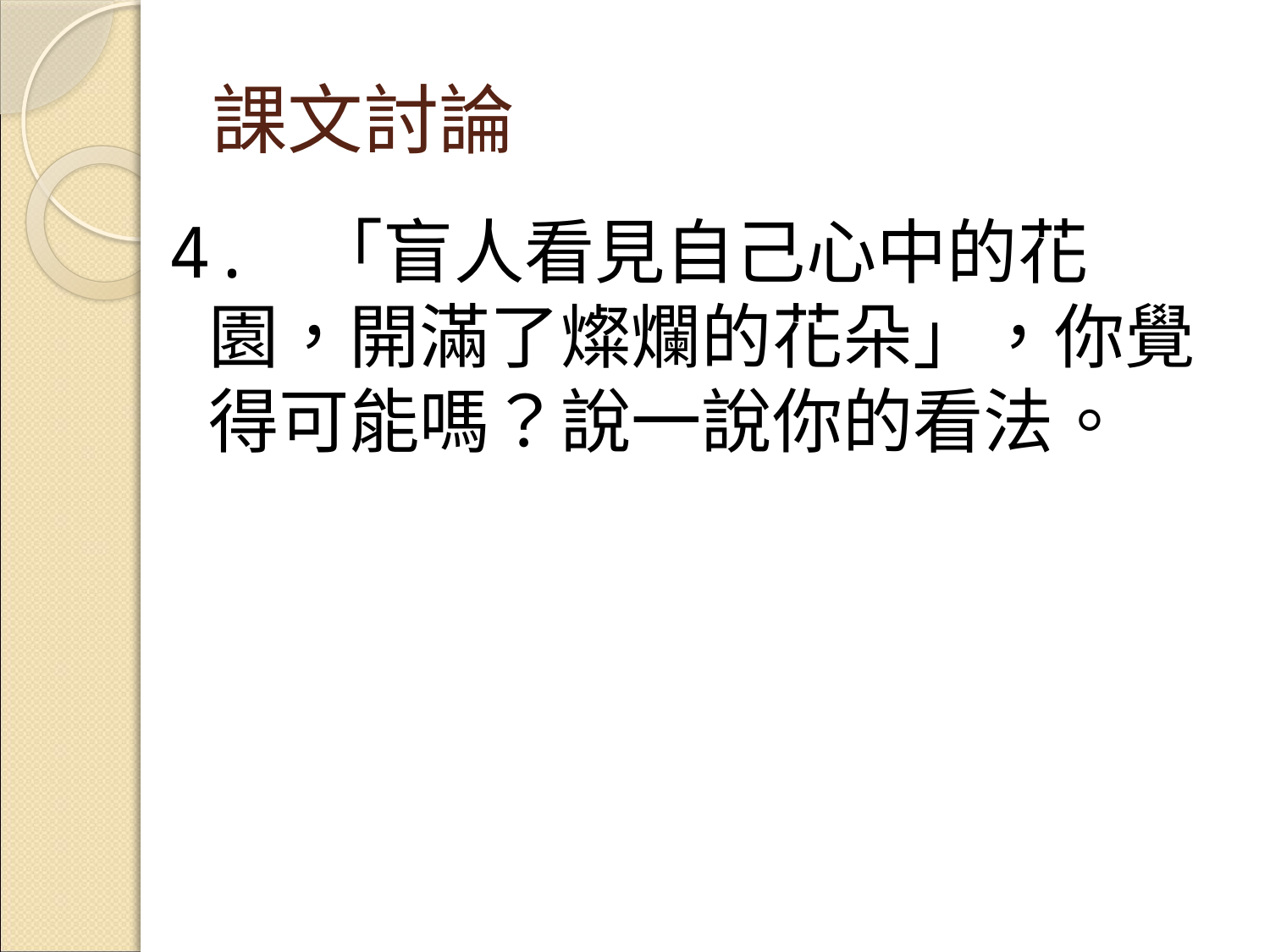

課文討論
4. 「盲人看見自己心中的花園，開滿了燦爛的花朵」，你覺得可能嗎？說一說你的看法。